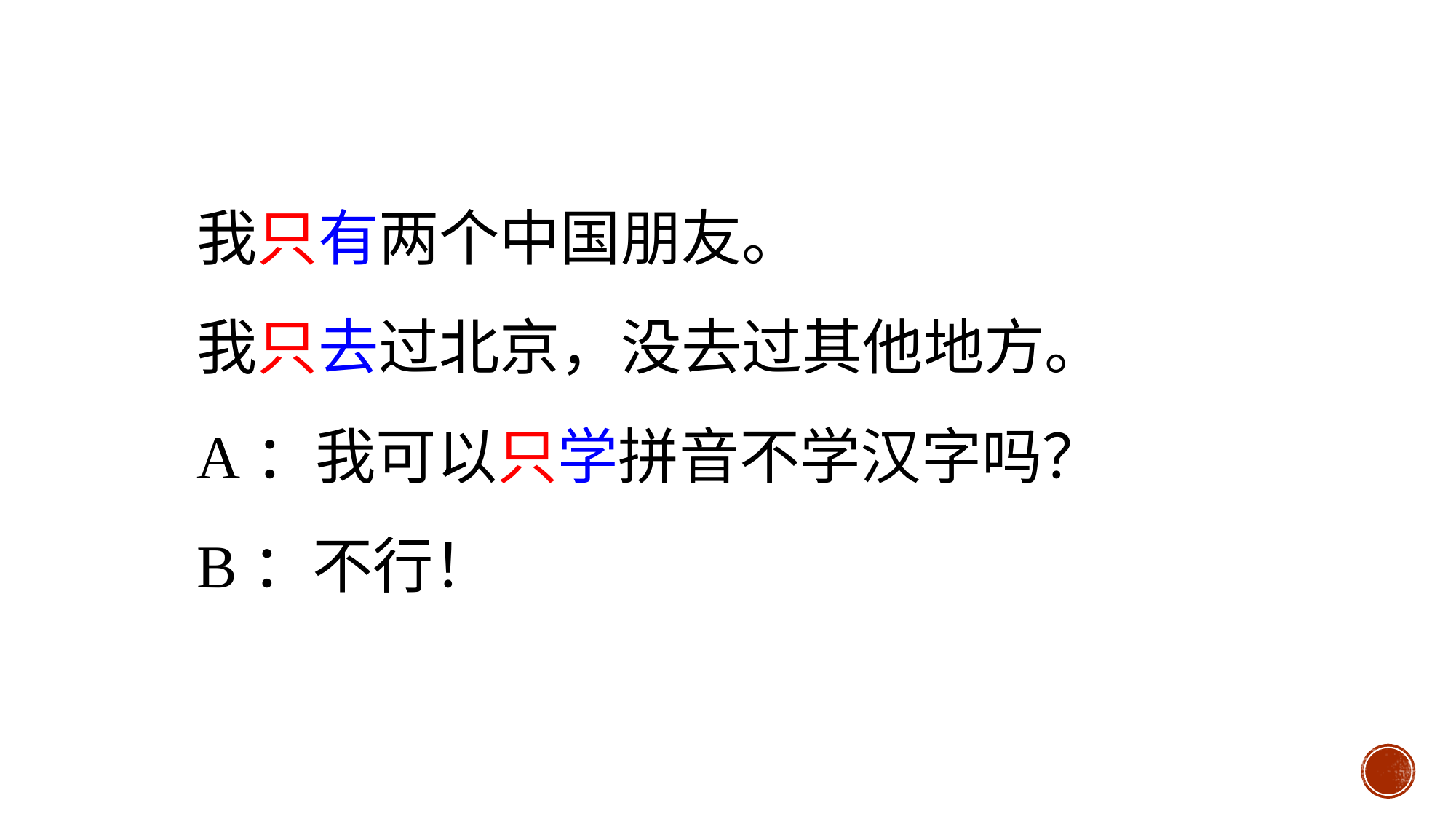

我只有两个中国朋友。
我只去过北京，没去过其他地方。
A：我可以只学拼音不学汉字吗？
B：不行！